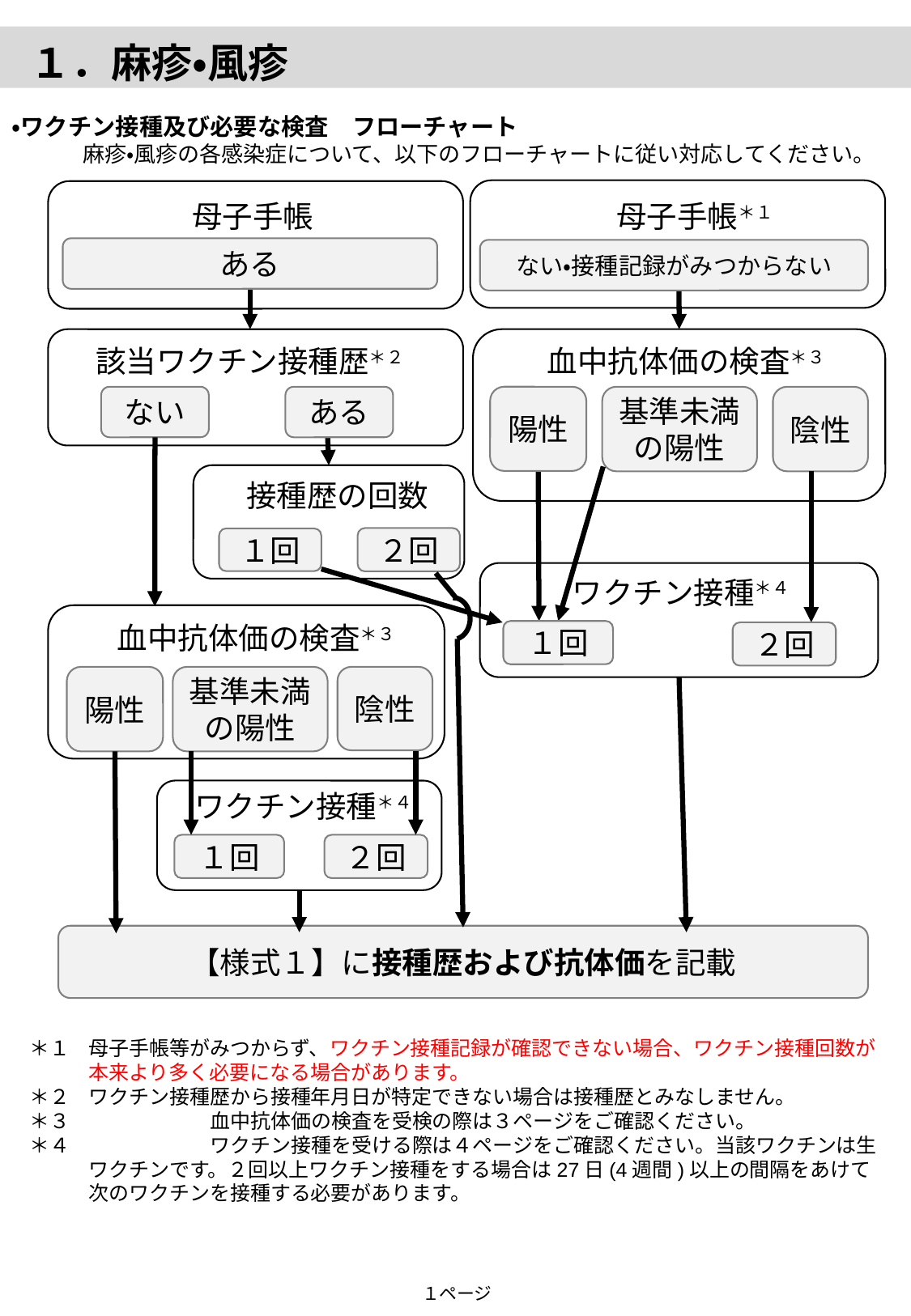

１．麻疹・風疹
・ワクチン接種及び必要な検査　フローチャート
麻疹・風疹の各感染症について、以下のフローチャートに従い対応してください。

母子手帳＊１
母子手帳
ある
ない・接種記録がみつからない

該当ワクチン接種歴＊２
血中抗体価の検査＊３
ない
ある
陽性
基準未満の陽性
陰性

接種歴の回数
２回
１回

ワクチン接種＊４

血中抗体価の検査＊３
１回
２回
陽性
基準未満の陽性
陰性

ワクチン接種＊４
２回
１回
【様式１】に接種歴および抗体価を記載
＊１	母子手帳等がみつからず、ワクチン接種記録が確認できない場合、ワクチン接種回数が本来より多く必要になる場合があります。
＊２	ワクチン接種歴から接種年月日が特定できない場合は接種歴とみなしません。
＊３		血中抗体価の検査を受検の際は３ページをご確認ください。
＊４		ワクチン接種を受ける際は４ページをご確認ください。当該ワクチンは生ワクチンです。２回以上ワクチン接種をする場合は27日(4週間)以上の間隔をあけて次のワクチンを接種する必要があります。
１ページ